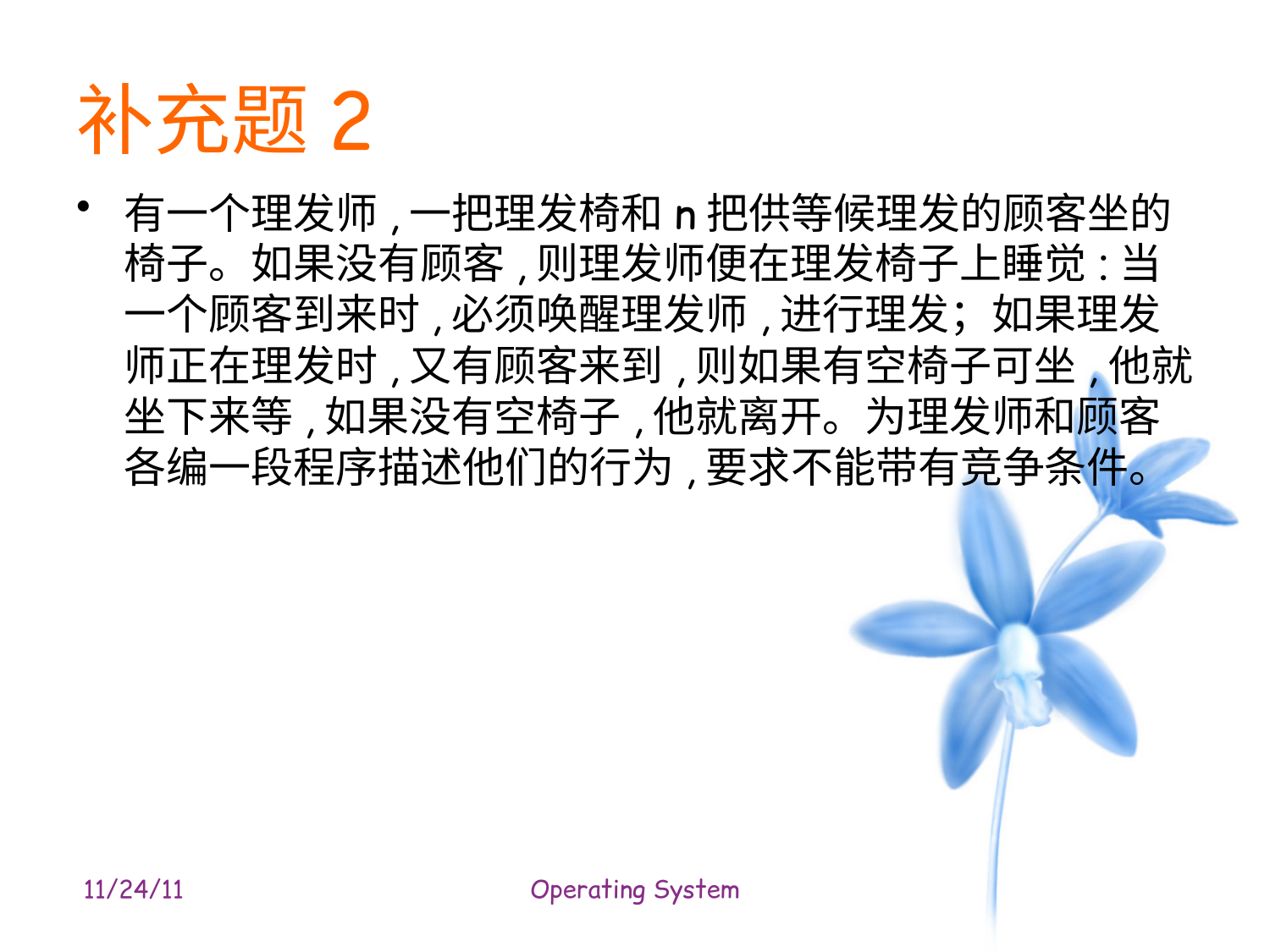

# 补充题2
有一个理发师,一把理发椅和n把供等候理发的顾客坐的椅子。如果没有顾客,则理发师便在理发椅子上睡觉:当一个顾客到来时,必须唤醒理发师,进行理发；如果理发师正在理发时,又有顾客来到,则如果有空椅子可坐,他就坐下来等,如果没有空椅子,他就离开。为理发师和顾客各编一段程序描述他们的行为,要求不能带有竞争条件。

 11/24/11

Operating System